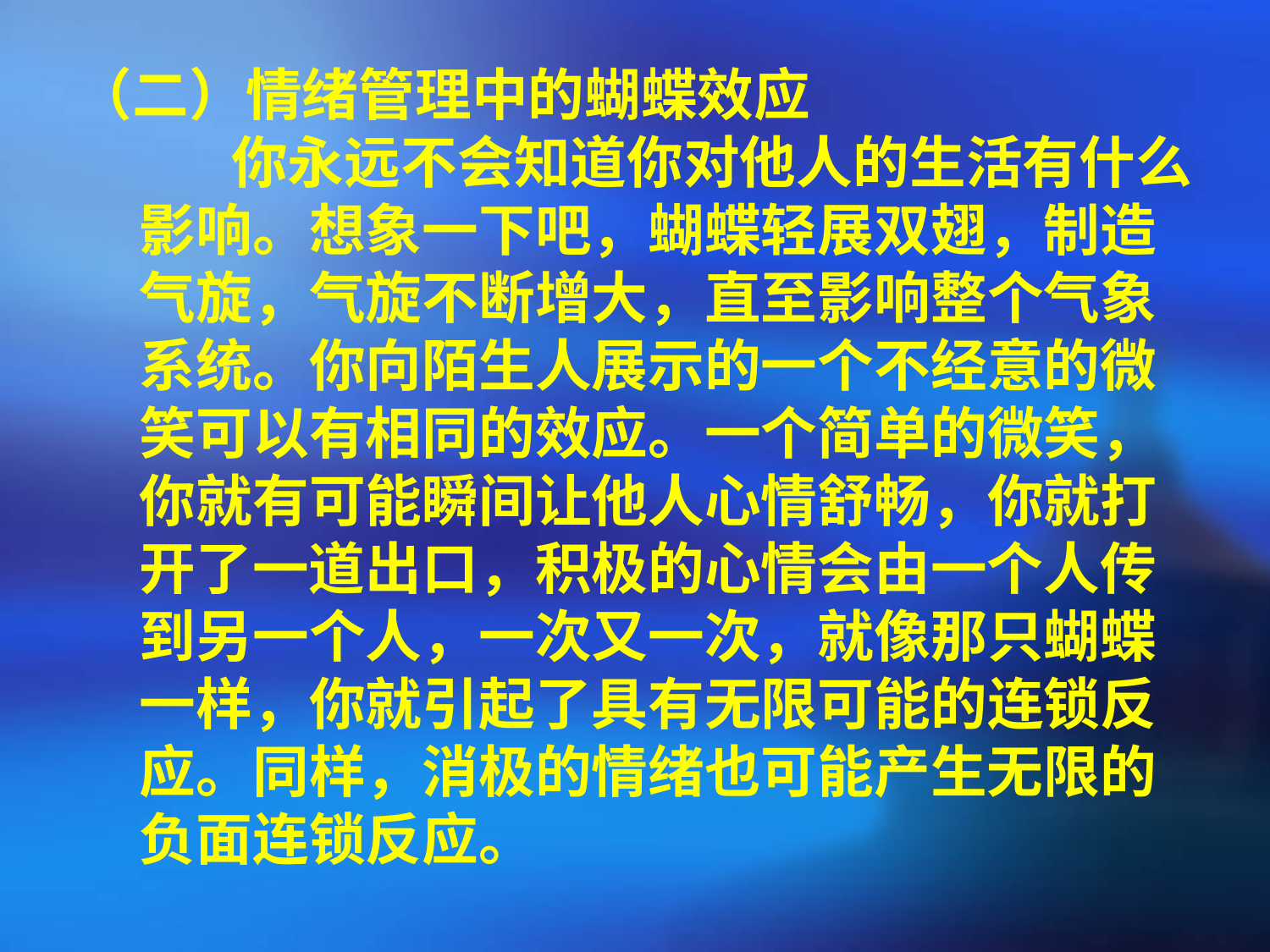

（二）情绪管理中的蝴蝶效应
           你永远不会知道你对他人的生活有什么影响。想象一下吧，蝴蝶轻展双翅，制造气旋，气旋不断增大，直至影响整个气象系统。你向陌生人展示的一个不经意的微笑可以有相同的效应。一个简单的微笑，你就有可能瞬间让他人心情舒畅，你就打开了一道出口，积极的心情会由一个人传到另一个人，一次又一次，就像那只蝴蝶一样，你就引起了具有无限可能的连锁反应。同样，消极的情绪也可能产生无限的负面连锁反应。